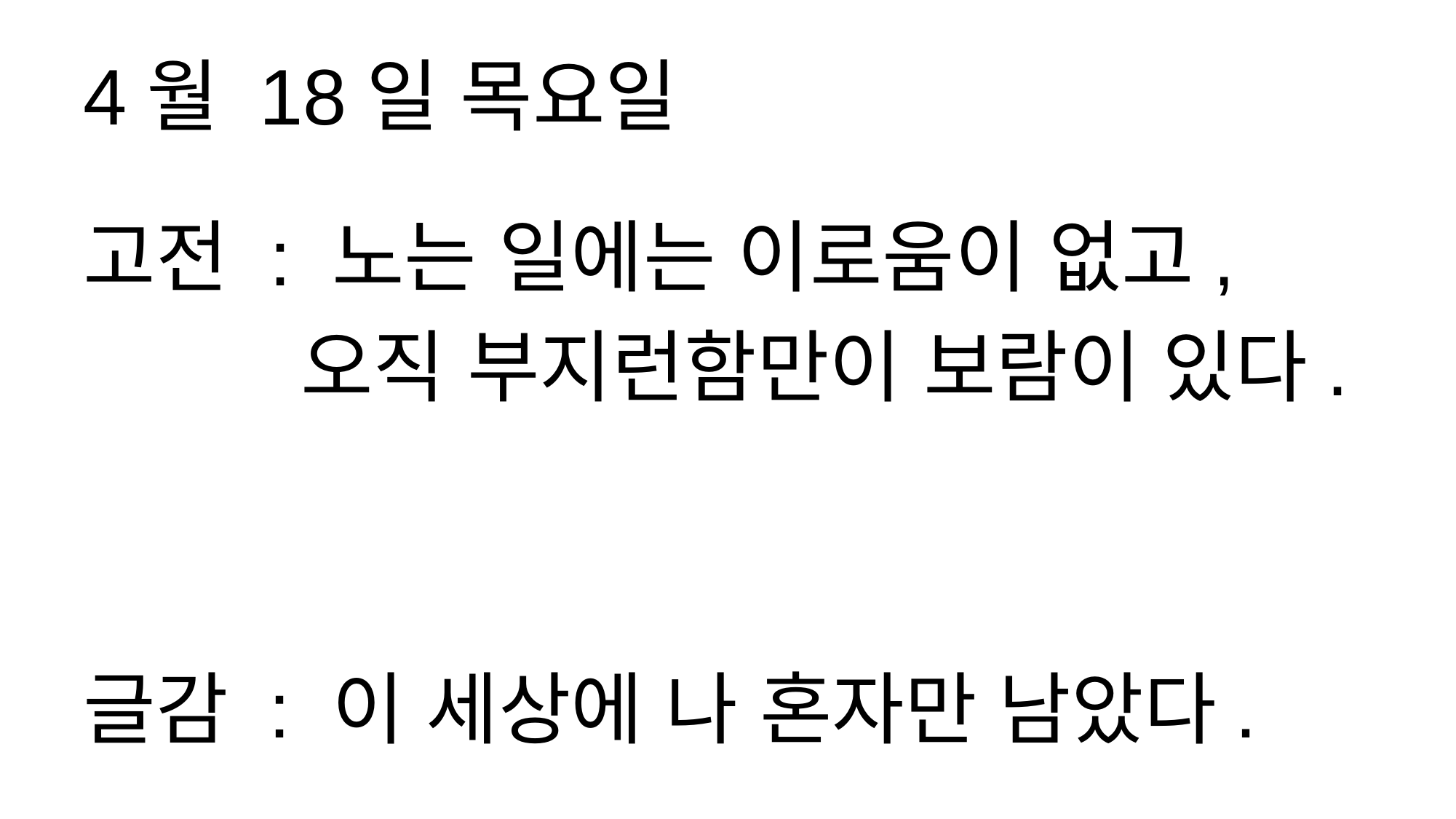

4월 18일 목요일
고전 : 노는 일에는 이로움이 없고,
         오직 부지런함만이 보람이 있다.
글감 : 이 세상에 나 혼자만 남았다.